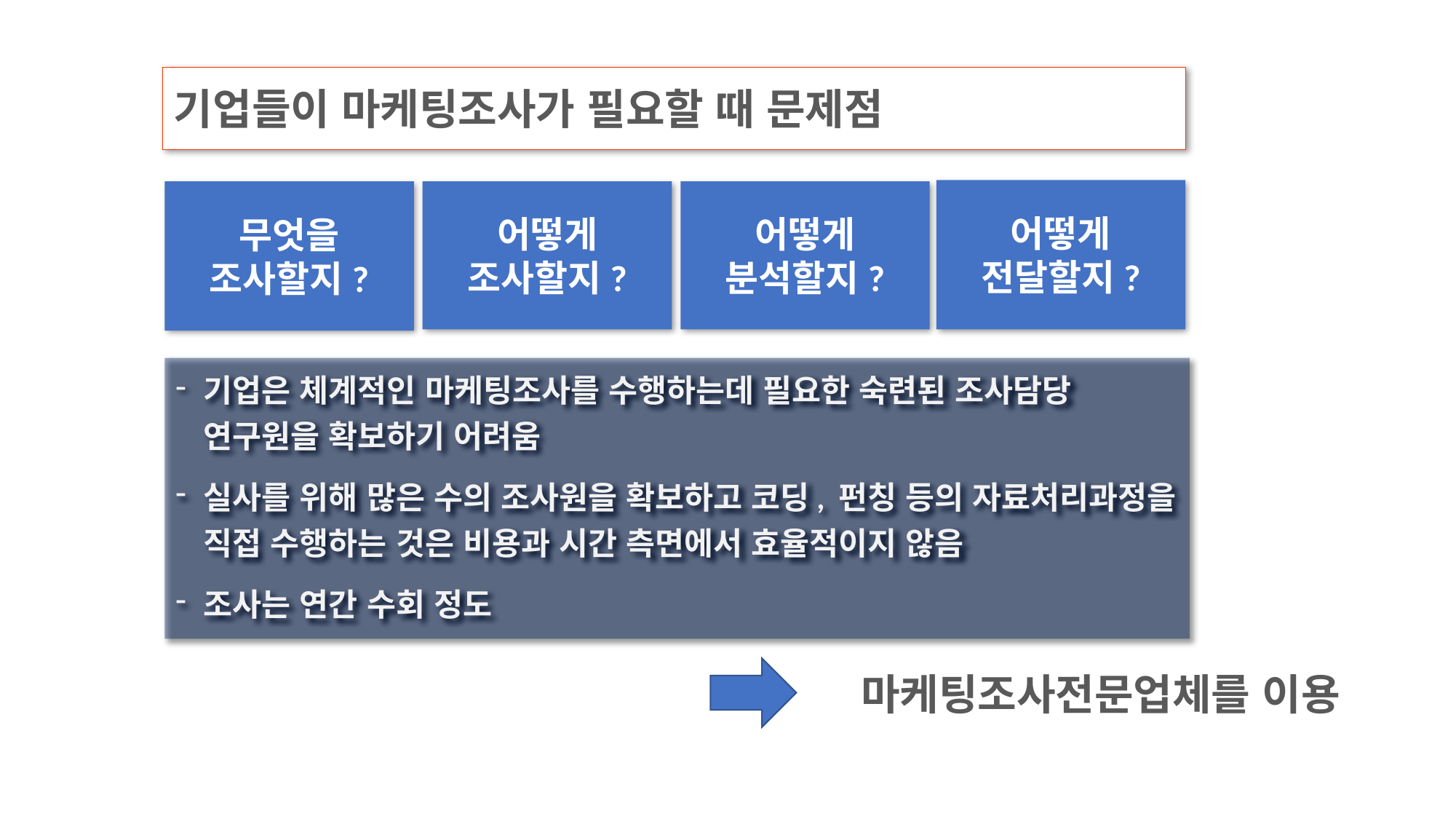

# 기업들이 마케팅조사가 필요할 때 문제점
어떻게 전달할지?
무엇을 조사할지?
어떻게 조사할지?
어떻게 분석할지?
기업은 체계적인 마케팅조사를 수행하는데 필요한 숙련된 조사담당 연구원을 확보하기 어려움
실사를 위해 많은 수의 조사원을 확보하고 코딩, 펀칭 등의 자료처리과정을 직접 수행하는 것은 비용과 시간 측면에서 효율적이지 않음
조사는 연간 수회 정도
마케팅조사전문업체를 이용